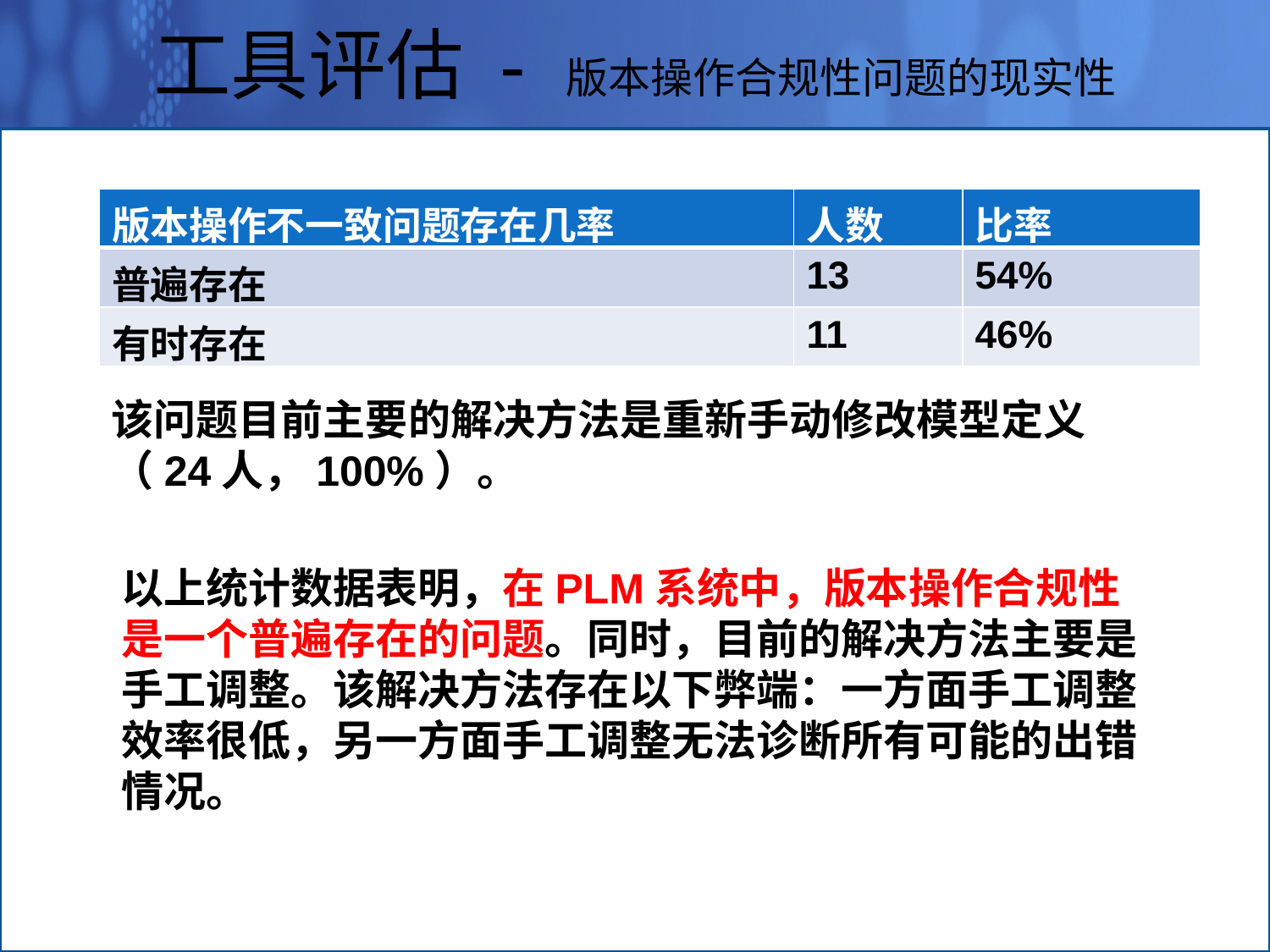

工具评估 - 版本操作合规性问题的现实性
| 版本操作不一致问题存在几率 | 人数 | 比率 |
| --- | --- | --- |
| 普遍存在 | 13 | 54% |
| 有时存在 | 11 | 46% |
该问题目前主要的解决方法是重新手动修改模型定义（24人，100%）。

以上统计数据表明，在PLM系统中，版本操作合规性是一个普遍存在的问题。同时，目前的解决方法主要是手工调整。该解决方法存在以下弊端：一方面手工调整效率很低，另一方面手工调整无法诊断所有可能的出错情况。